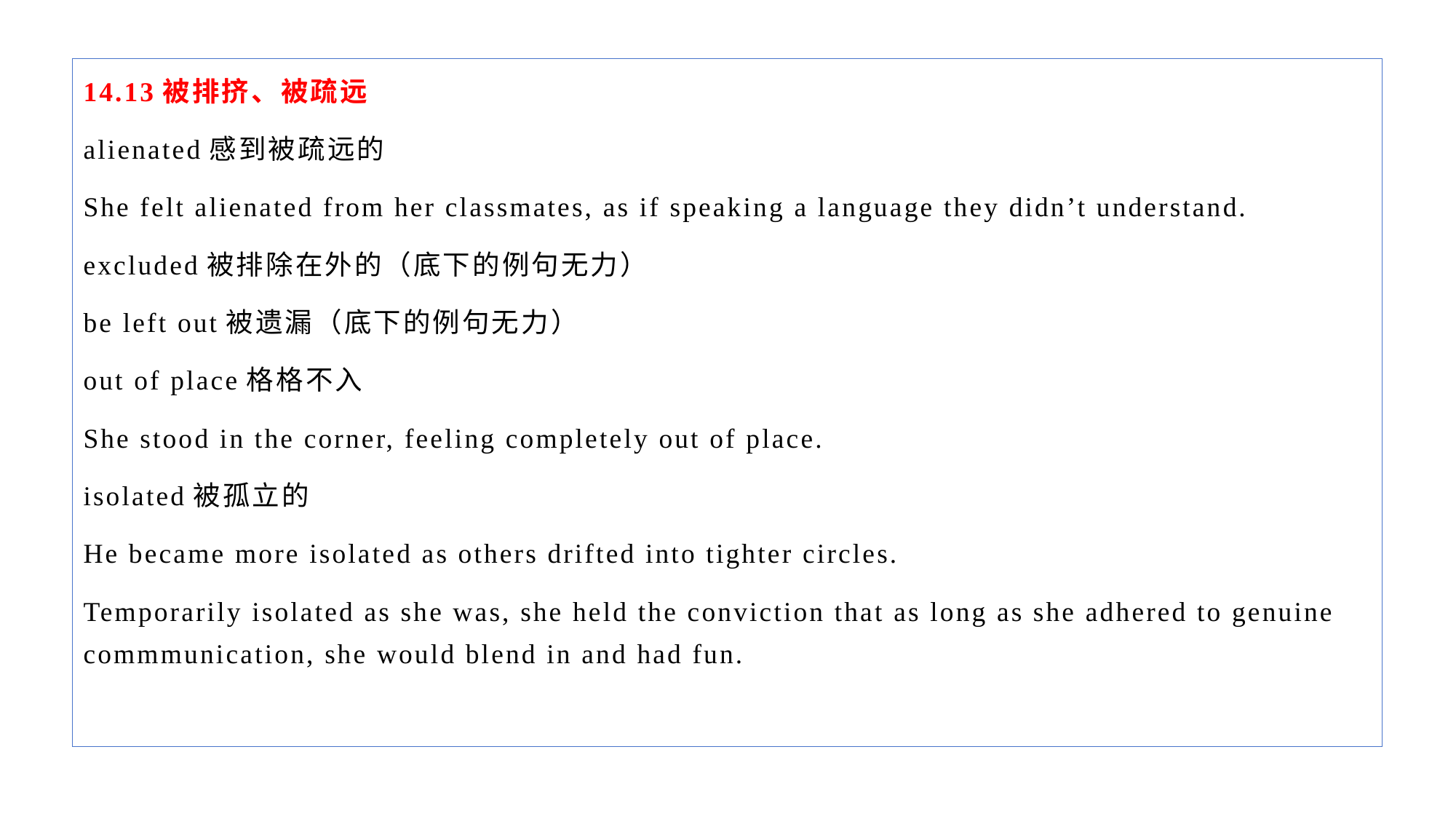

14.13被排挤、被疏远
alienated感到被疏远的
She felt alienated from her classmates, as if speaking a language they didn’t understand.
excluded被排除在外的（底下的例句无力）
be left out被遗漏（底下的例句无力）
out of place格格不入
She stood in the corner, feeling completely out of place.
isolated被孤立的
He became more isolated as others drifted into tighter circles.
Temporarily isolated as she was, she held the conviction that as long as she adhered to genuine commmunication, she would blend in and had fun.